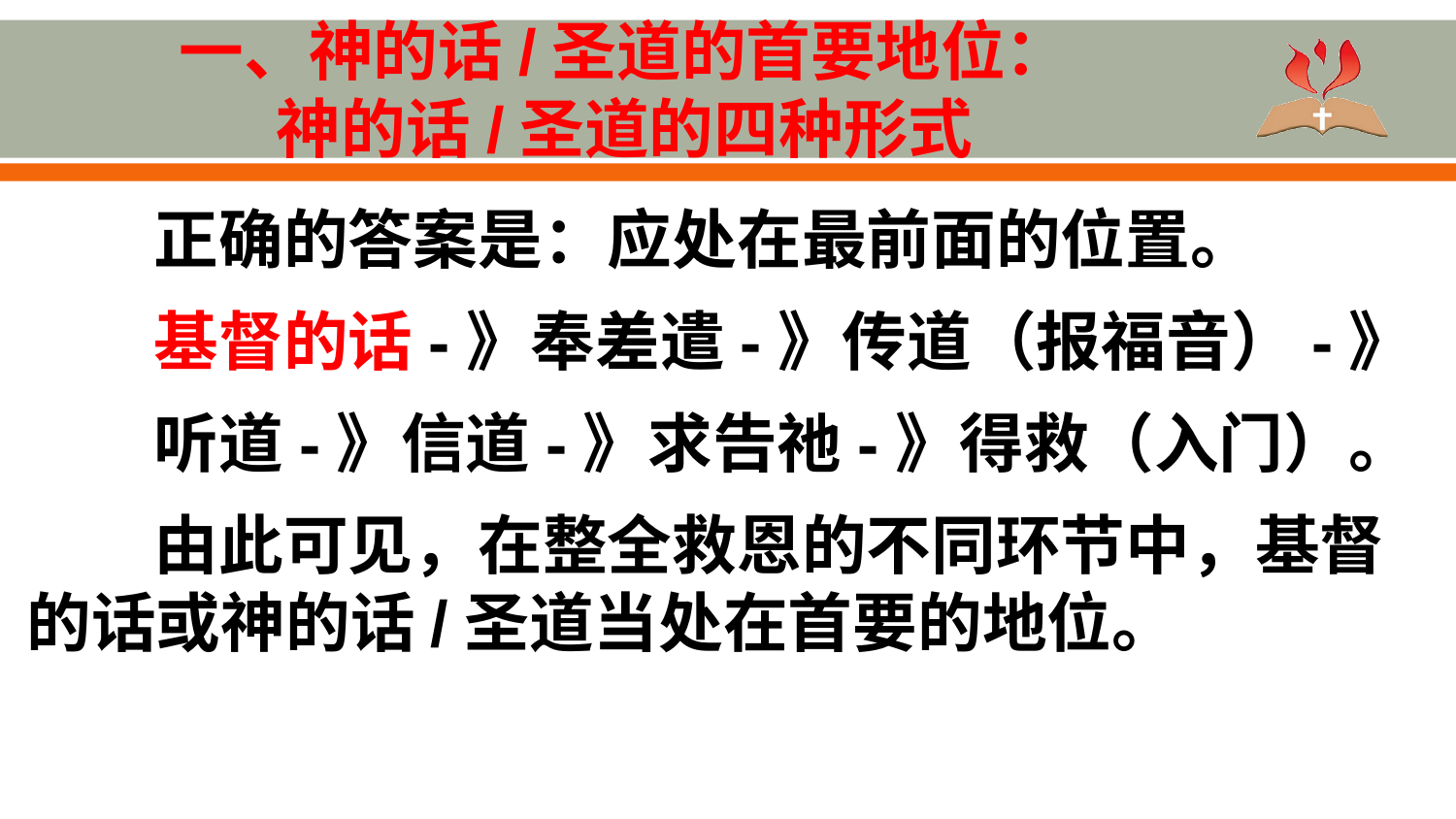

# 一、神的话/圣道的首要地位： 神的话/圣道的四种形式
正确的答案是：应处在最前面的位置。
基督的话-》奉差遣-》传道（报福音）-》
听道-》信道-》求告祂-》得救（入门）。
由此可见，在整全救恩的不同环节中，基督的话或神的话/圣道当处在首要的地位。

9